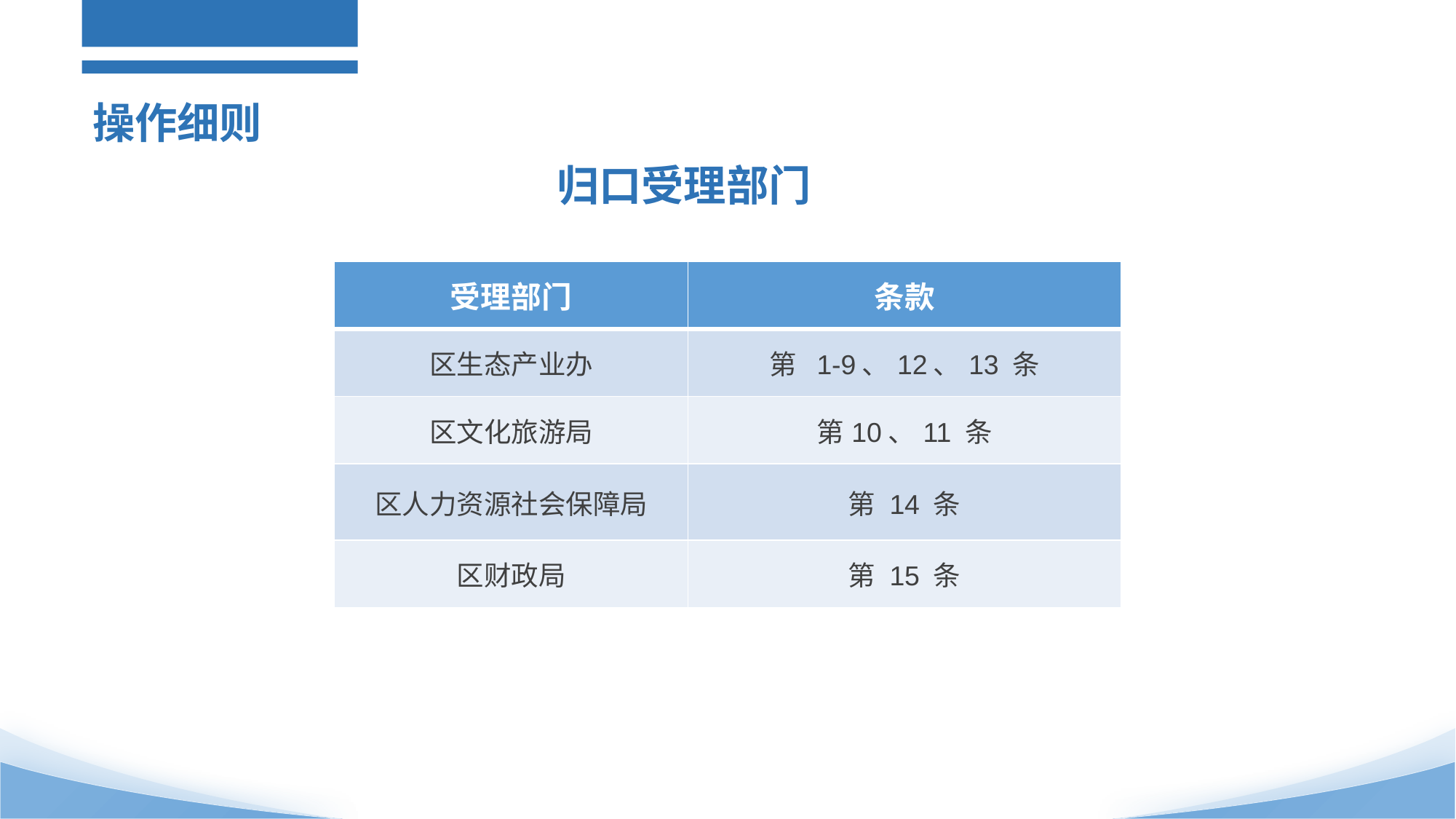

操作细则
归口受理部门
| 受理部门 | 条款 |
| --- | --- |
| 区生态产业办 | 第 1-9、12、13 条 |
| 区文化旅游局 | 第10、11 条 |
| 区人力资源社会保障局 | 第 14 条 |
| 区财政局 | 第 15 条 |